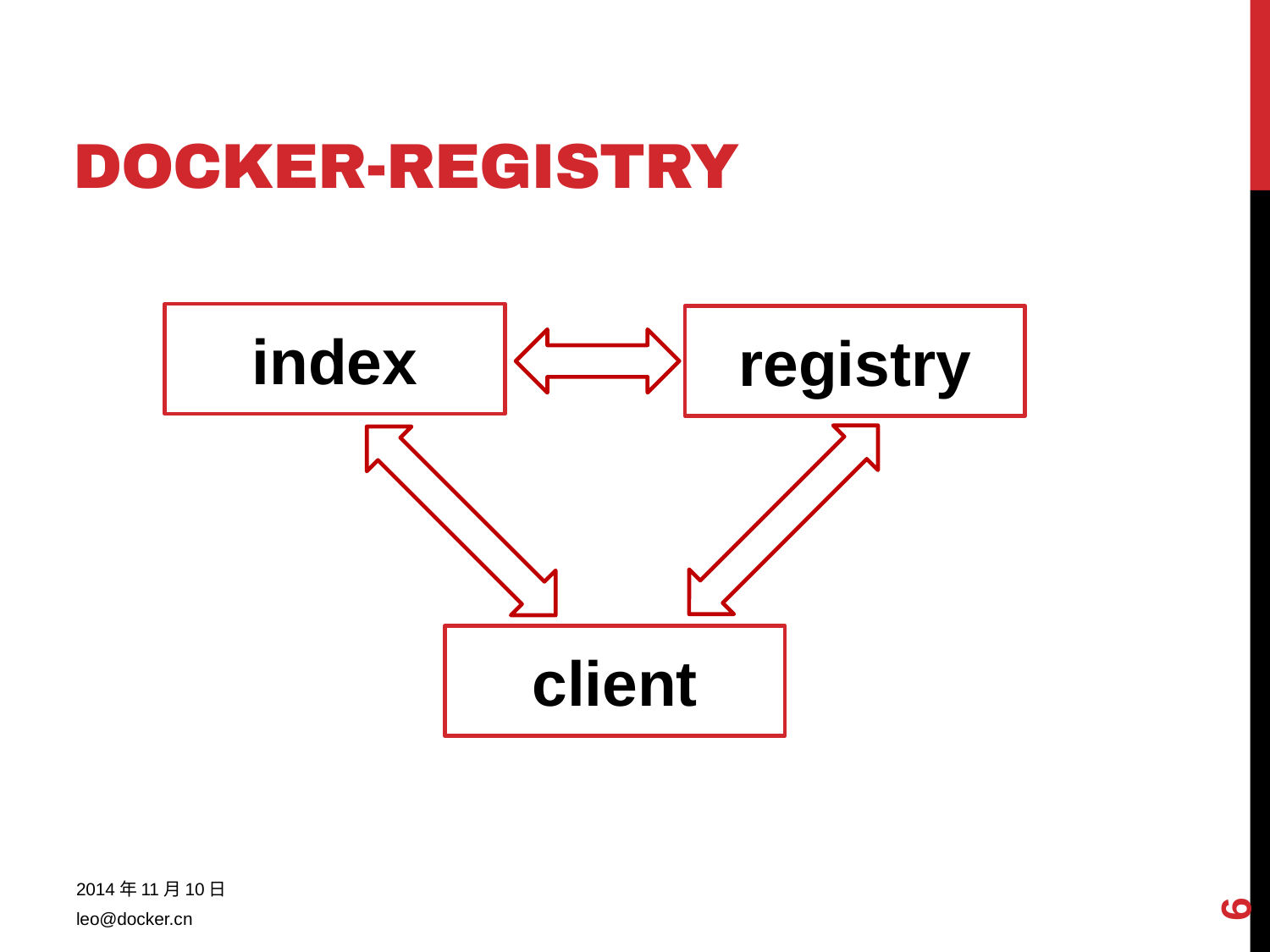

# docker-registry

index
registry

client
6
2014年11月10日
leo@docker.cn